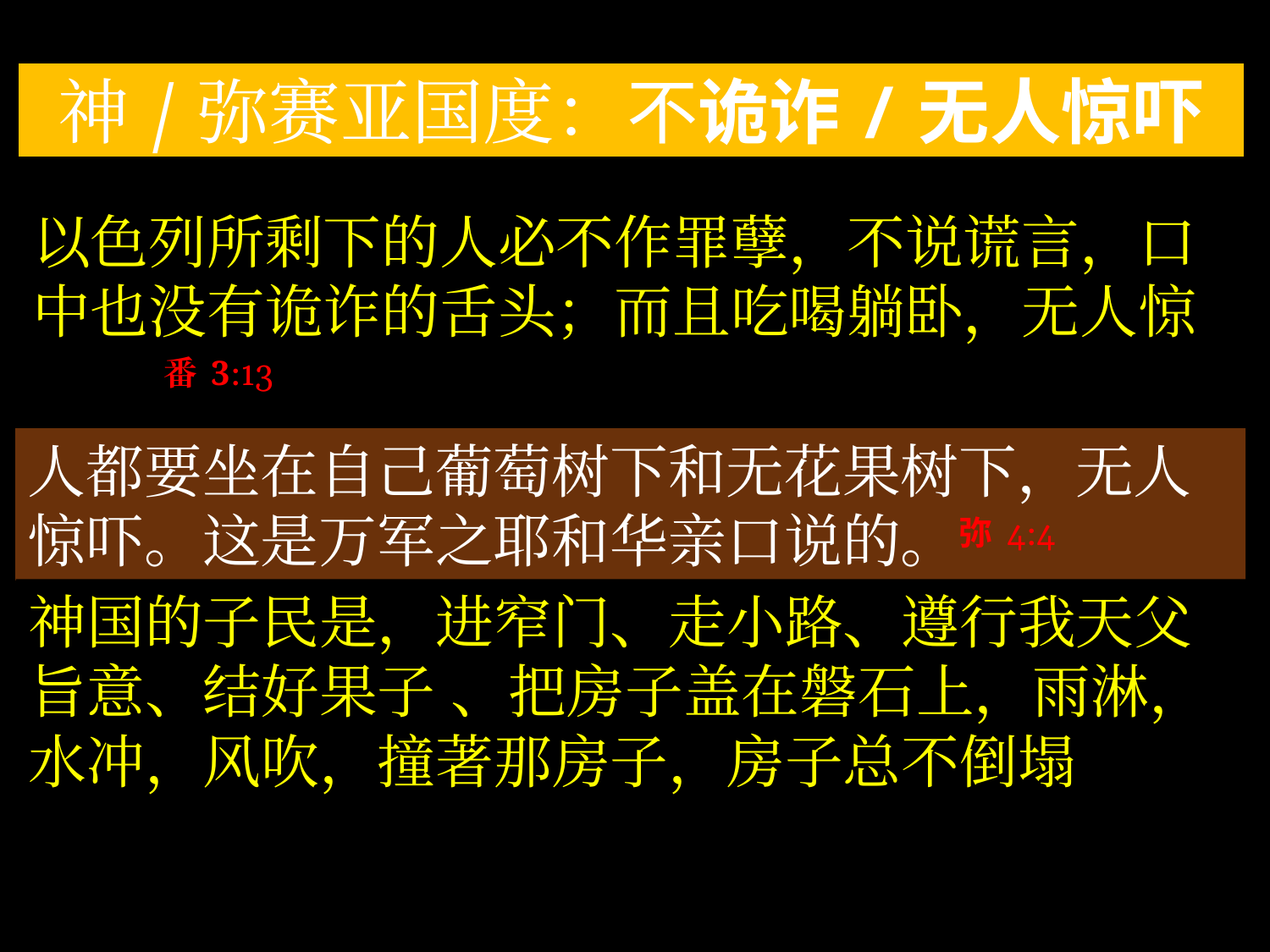

神/弥赛亚国度：不诡诈/无人惊吓
以色列所剩下的人必不作罪孽，不说谎言，口中也没有诡诈的舌头；而且吃喝躺卧，无人惊吓。 番3:13
人都要坐在自己葡萄树下和无花果树下，无人惊吓。这是万军之耶和华亲口说的。弥4:4
神国的子民是，进窄门、走小路、遵行我天父旨意、结好果子 、把房子盖在磐石上，雨淋，水冲，风吹，撞著那房子，房子总不倒塌